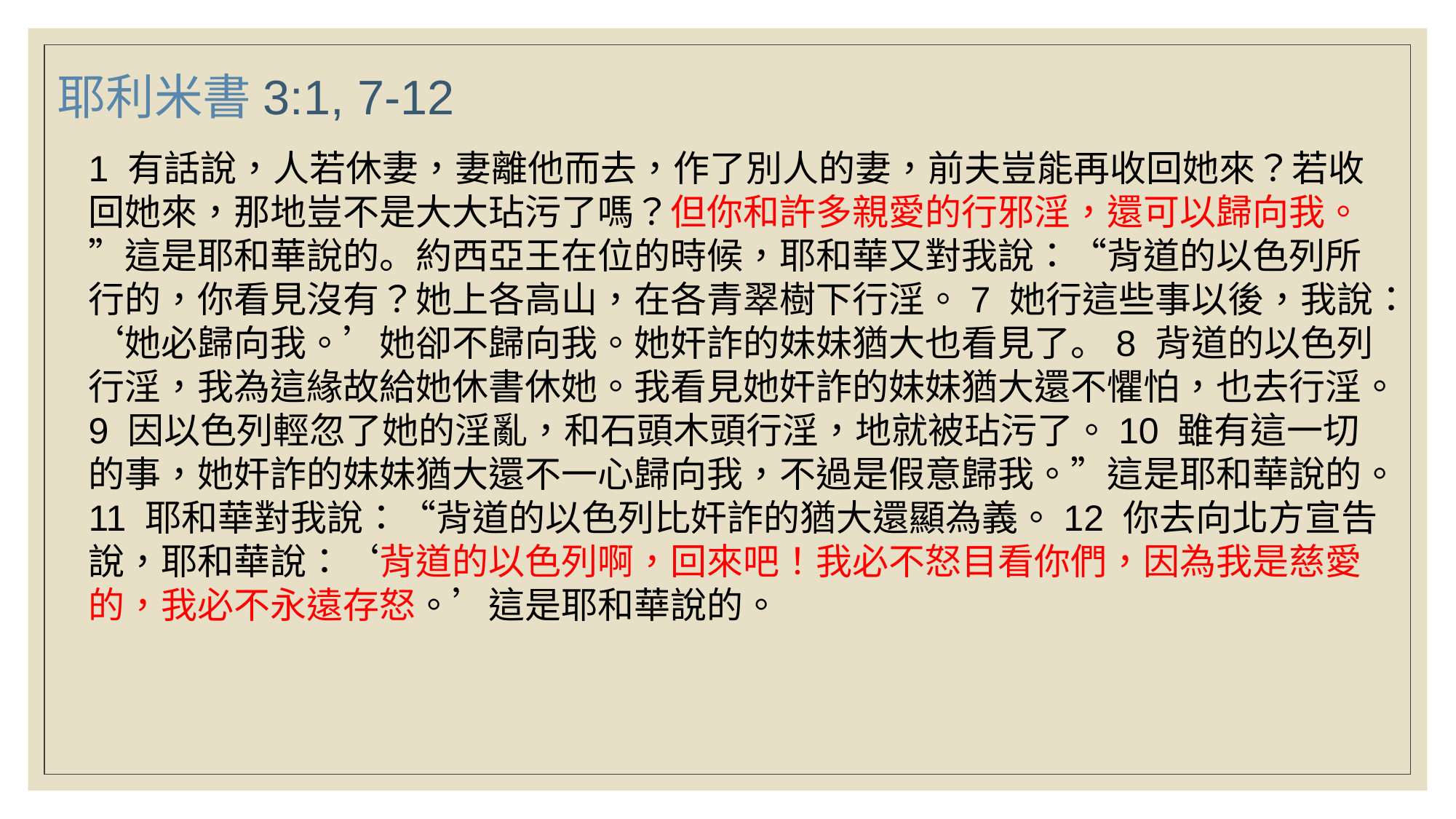

耶利米書3:1, 7-12
1 有話說，人若休妻，妻離他而去，作了別人的妻，前夫豈能再收回她來？若收回她來，那地豈不是大大玷污了嗎？但你和許多親愛的行邪淫，還可以歸向我。”這是耶和華說的。約西亞王在位的時候，耶和華又對我說：“背道的以色列所行的，你看見沒有？她上各高山，在各青翠樹下行淫。7 她行這些事以後，我說：‘她必歸向我。’她卻不歸向我。她奸詐的妹妹猶大也看見了。8 背道的以色列行淫，我為這緣故給她休書休她。我看見她奸詐的妹妹猶大還不懼怕，也去行淫。9 因以色列輕忽了她的淫亂，和石頭木頭行淫，地就被玷污了。10 雖有這一切的事，她奸詐的妹妹猶大還不一心歸向我，不過是假意歸我。”這是耶和華說的。11 耶和華對我說：“背道的以色列比奸詐的猶大還顯為義。12 你去向北方宣告說，耶和華說：‘背道的以色列啊，回來吧！我必不怒目看你們，因為我是慈愛的，我必不永遠存怒。’這是耶和華說的。